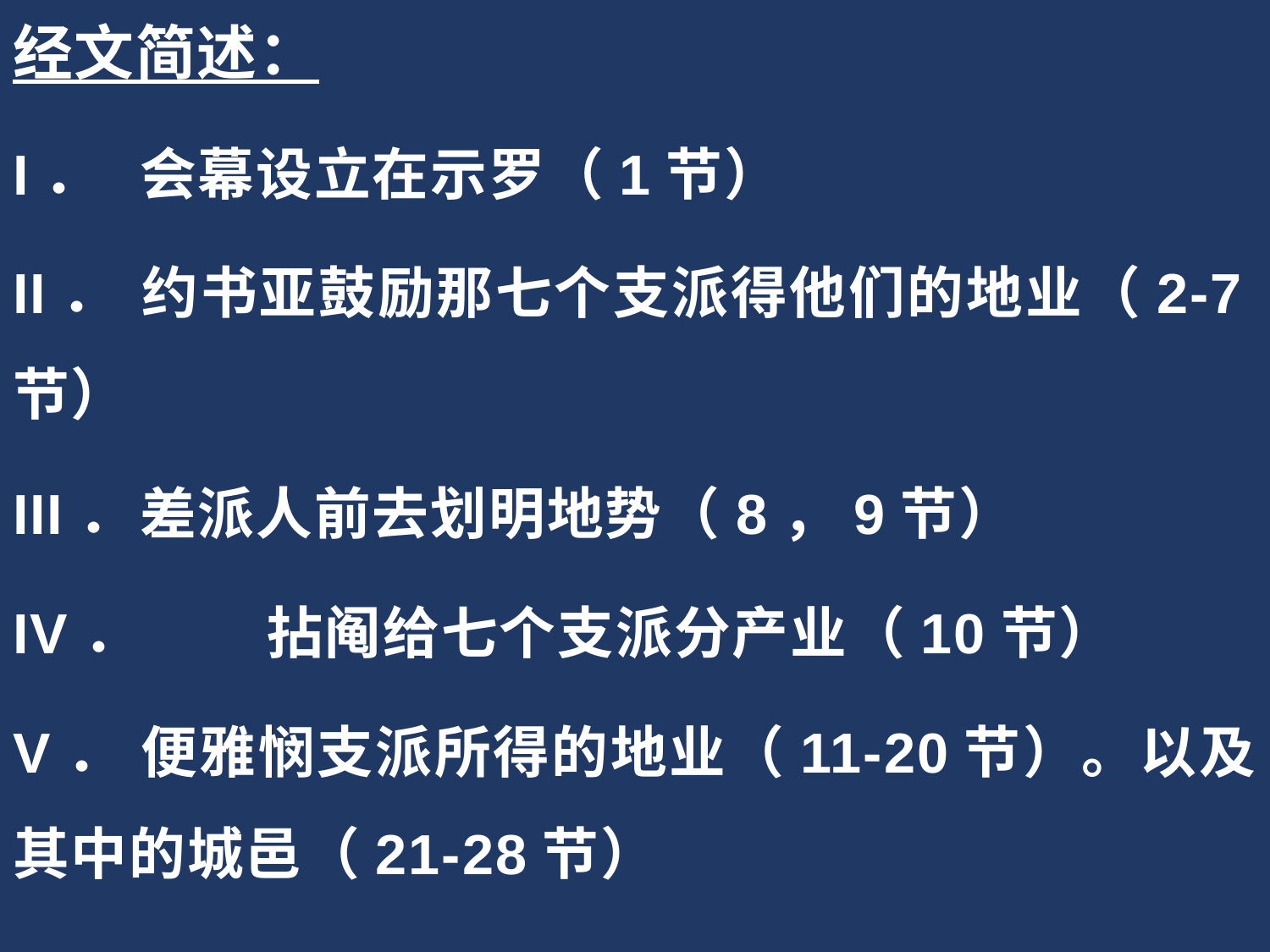

经文简述：
I．	会幕设立在示罗（1节）
II．	约书亚鼓励那七个支派得他们的地业（2-7节）
III．	差派人前去划明地势（8，9节）
IV．	拈阄给七个支派分产业（10节）
V．	便雅悯支派所得的地业（11-20节）。以及其中的城邑（21-28节）